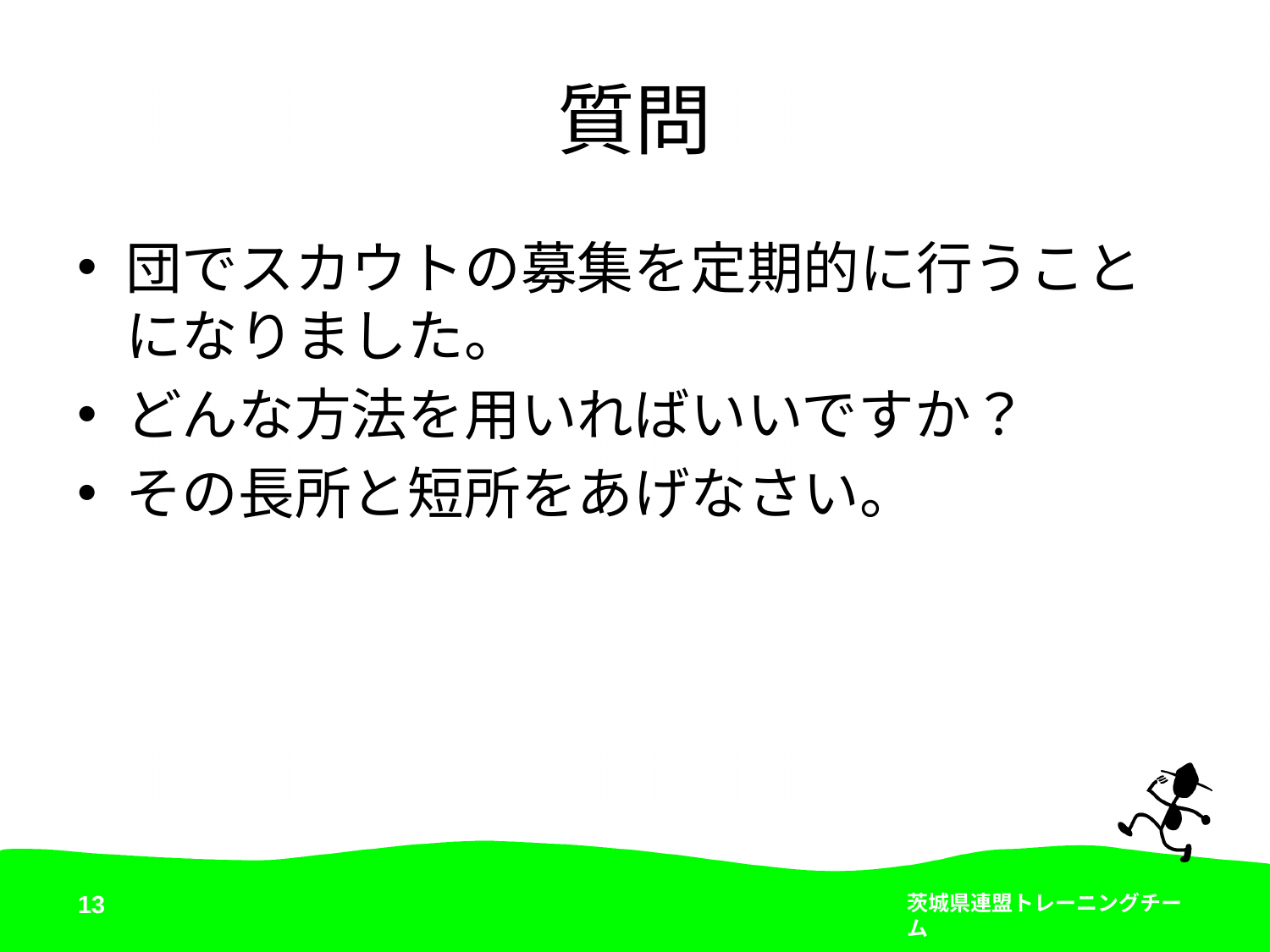

# 質問
団でスカウトの募集を定期的に行うことになりました。
どんな方法を用いればいいですか？
その長所と短所をあげなさい。
13
茨城県連盟トレーニングチーム